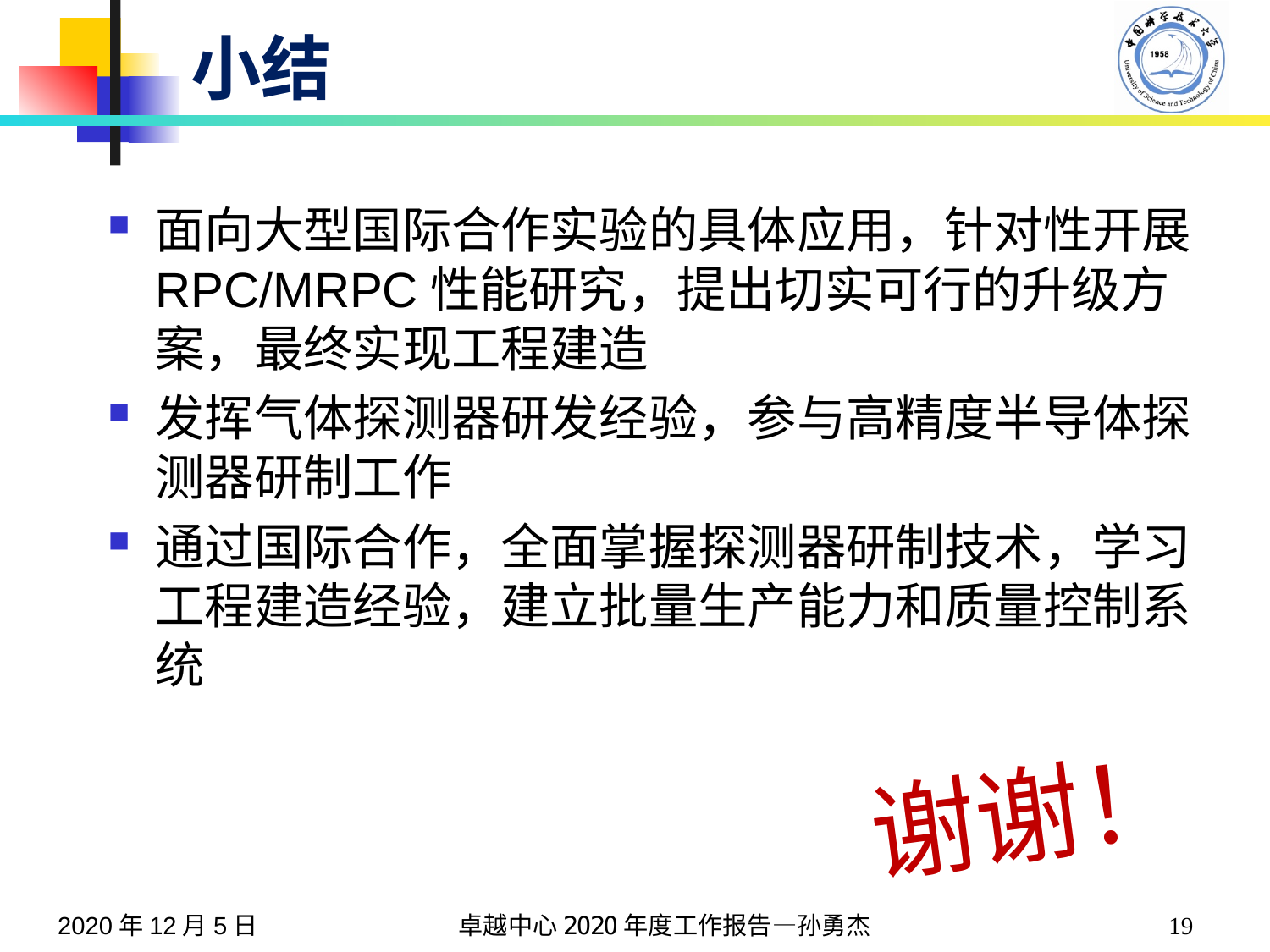

# 小结
面向大型国际合作实验的具体应用，针对性开展RPC/MRPC性能研究，提出切实可行的升级方案，最终实现工程建造
发挥气体探测器研发经验，参与高精度半导体探测器研制工作
通过国际合作，全面掌握探测器研制技术，学习工程建造经验，建立批量生产能力和质量控制系统
谢谢！
2020年12月5日
卓越中心2020年度工作报告—孙勇杰
19